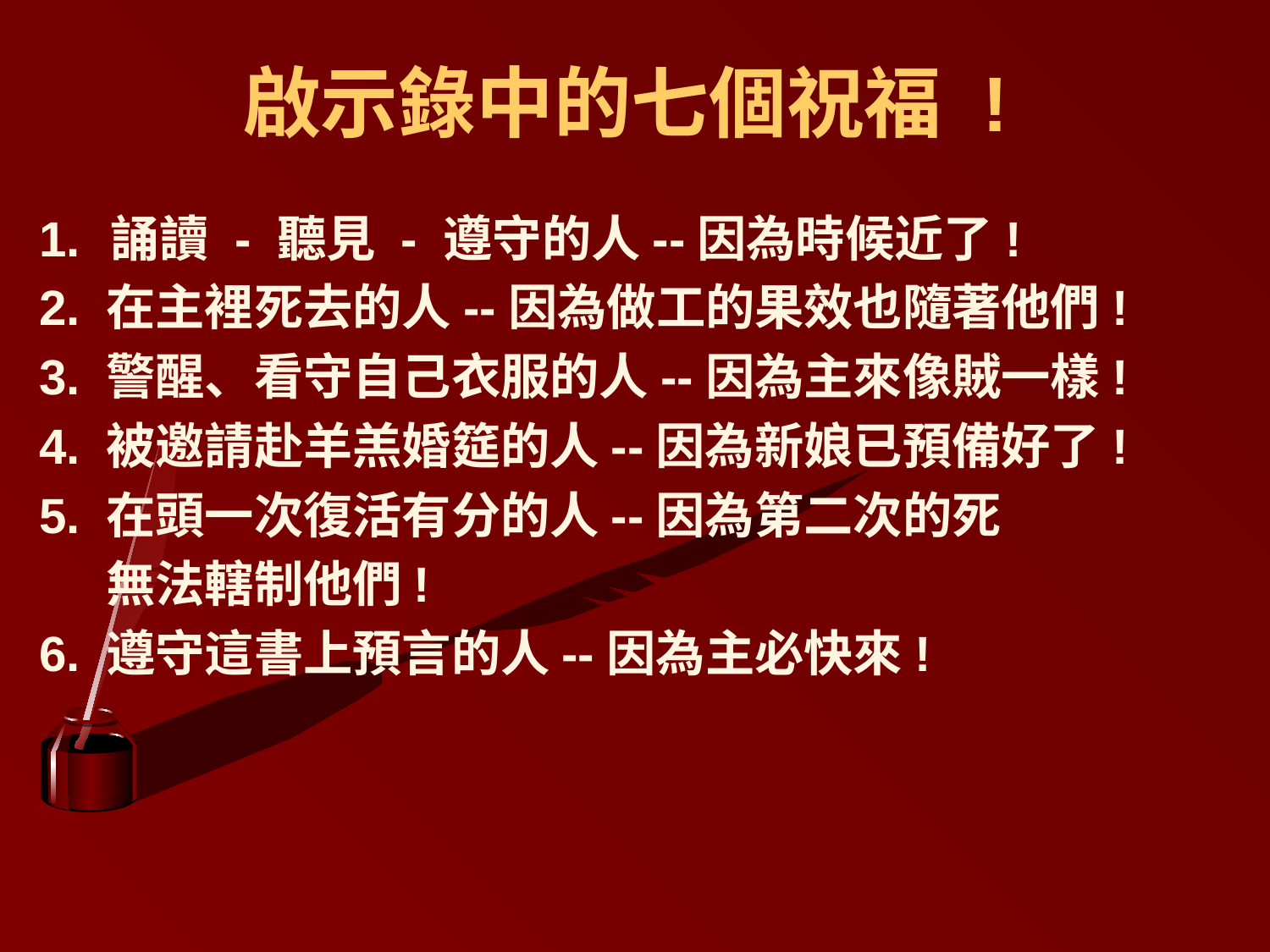

# 啟示錄中的七個祝福 !
誦讀 - 聽見 - 遵守的人--因為時候近了!
2. 在主裡死去的人--因為做工的果效也隨著他們!
3. 警醒、看守自己衣服的人--因為主來像賊一樣!
4. 被邀請赴羊羔婚筵的人--因為新娘已預備好了!
5. 在頭一次復活有分的人--因為第二次的死
    無法轄制他們!
6. 遵守這書上預言的人--因為主必快來!